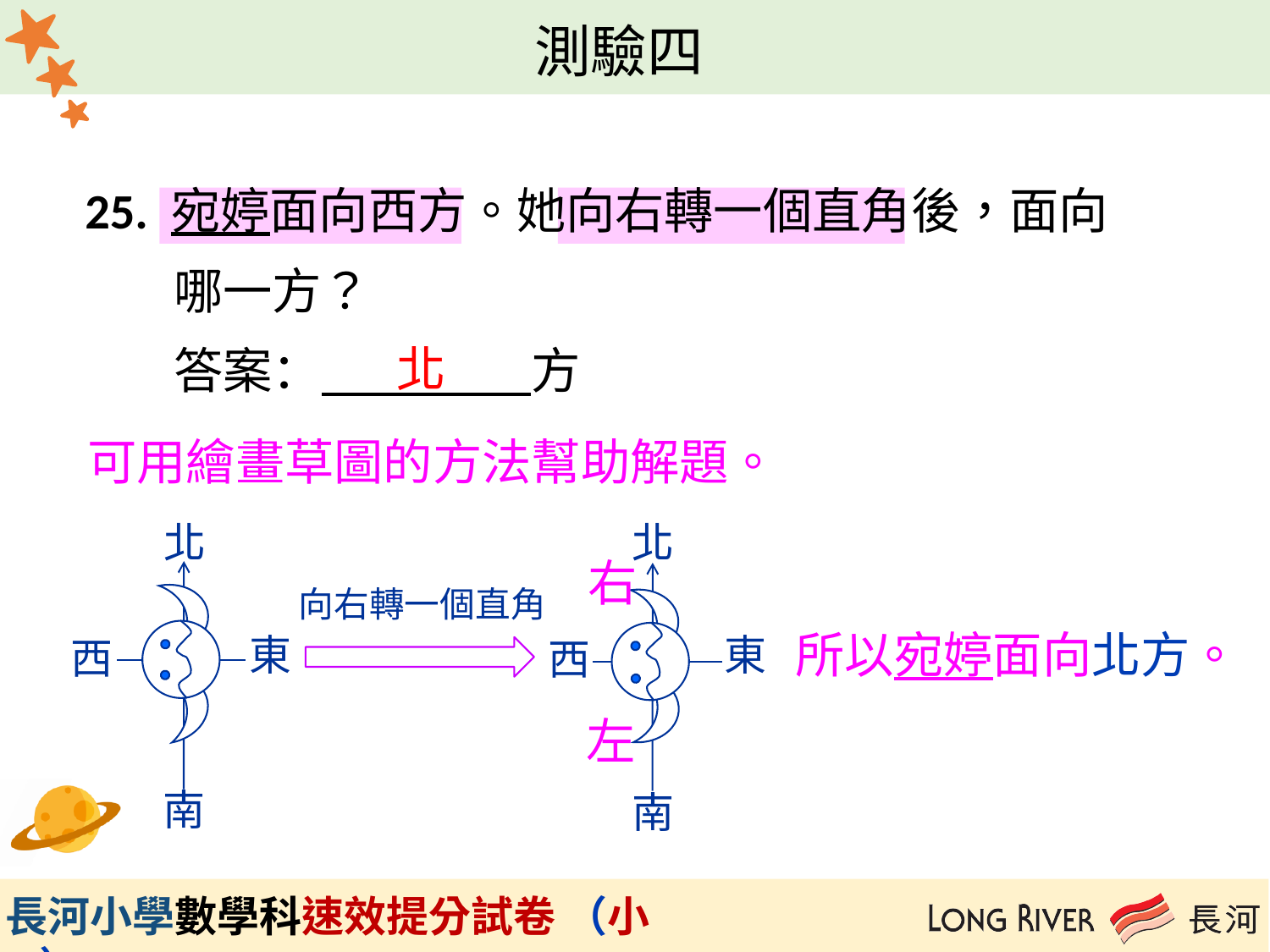

25. 宛婷面向西方。她向右轉一個直角後，面向
       哪一方？
       答案：                   方

北
 可用繪畫草圖的方法幫助解題。
北
北
 右
向右轉一個直角

所以宛婷面向北方。
東
東
西
西

 左
南
南